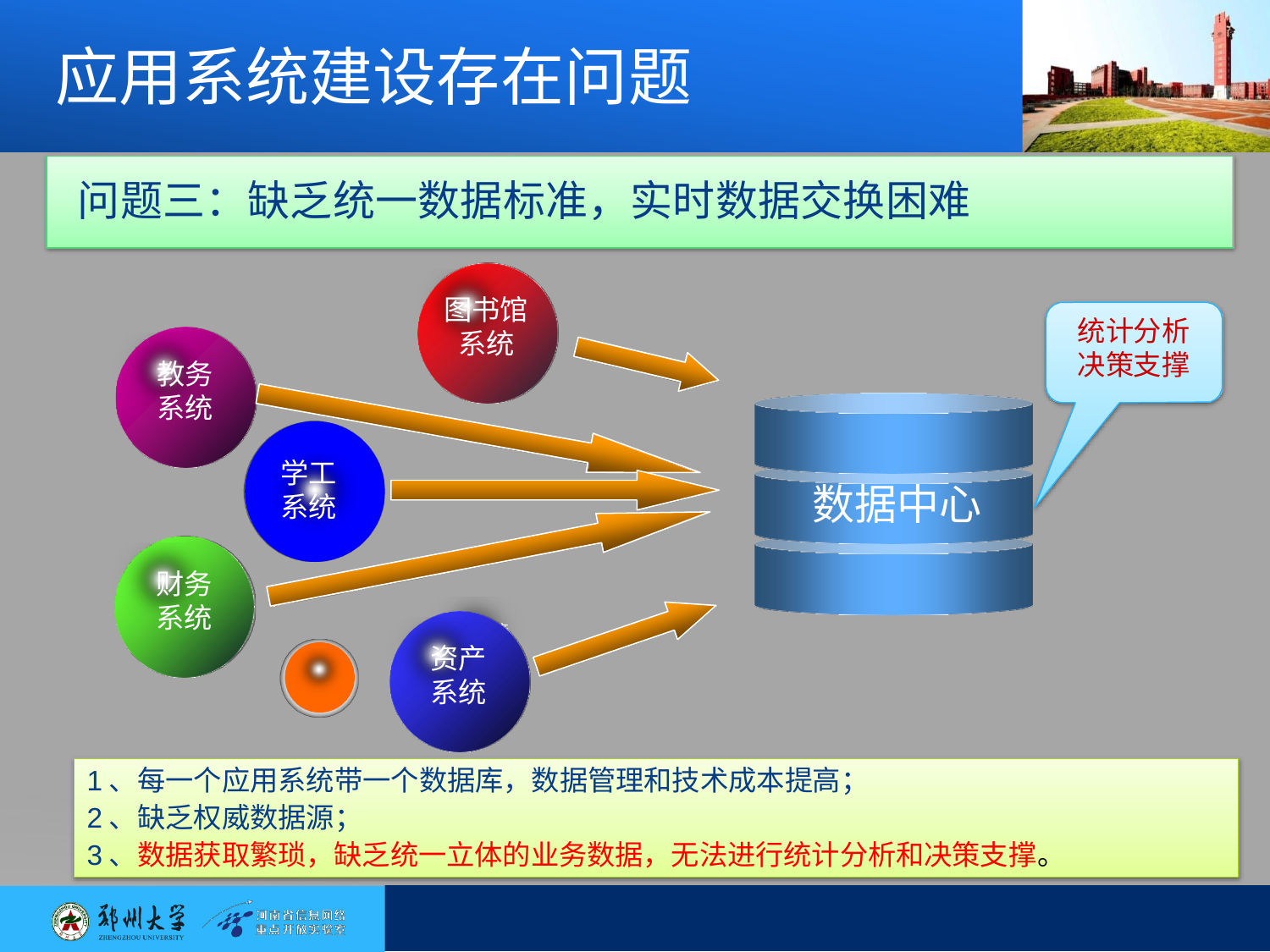

# 应用系统建设存在问题

问题三：缺乏统一数据标准，实时数据交换困难

图书馆 系统

统计分析 决策支撑

教务
系统

学工 系统

数据中心

财务
系统

资产 系统

资产
系统

1、每一个应用系统带一个数据库，数据管理和技术成本提高；
2、缺乏权威数据源；
3、数据获取繁琐，缺乏统一立体的业务数据，无法进行统计分析和决策支撑。